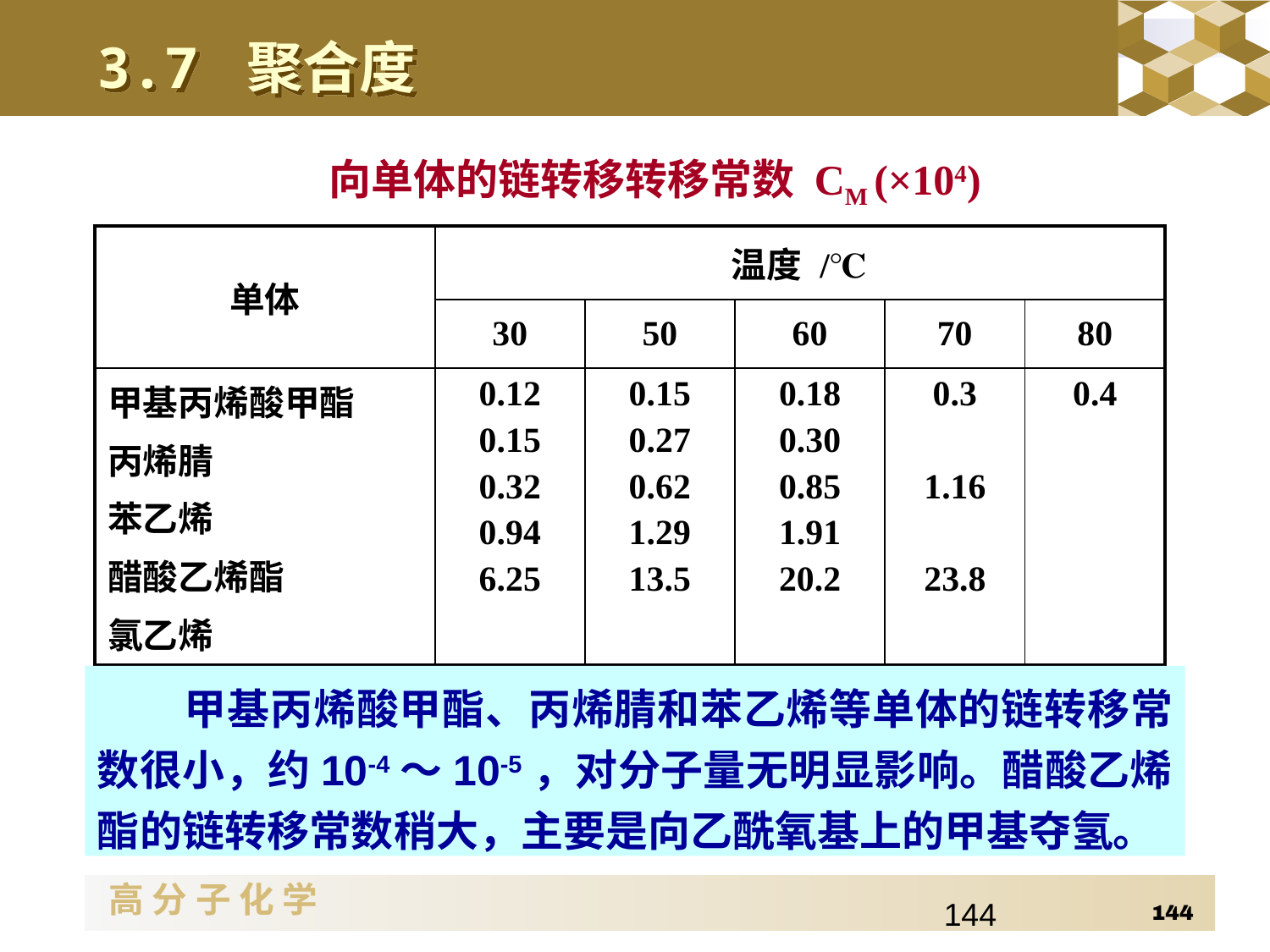

3.7 聚合度
向单体的链转移转移常数 CM (×104)
| 单体 | 温度 /℃ |  |  |  |  |
| --- | --- | --- | --- | --- | --- |
|  | 30 | 50 | 60 | 70 | 80 |
| 甲基丙烯酸甲酯 丙烯腈 苯乙烯 醋酸乙烯酯 氯乙烯 | 0.12 0.15 0.32 0.94 6.25 | 0.15 0.27 0.62 1.29 13.5 | 0.18 0.30 0.85 1.91 20.2 | 0.3 1.16 23.8 | 0.4 |
甲基丙烯酸甲酯、丙烯腈和苯乙烯等单体的链转移常数很小，约10-4～10-5，对分子量无明显影响。醋酸乙烯酯的链转移常数稍大，主要是向乙酰氧基上的甲基夺氢。
144